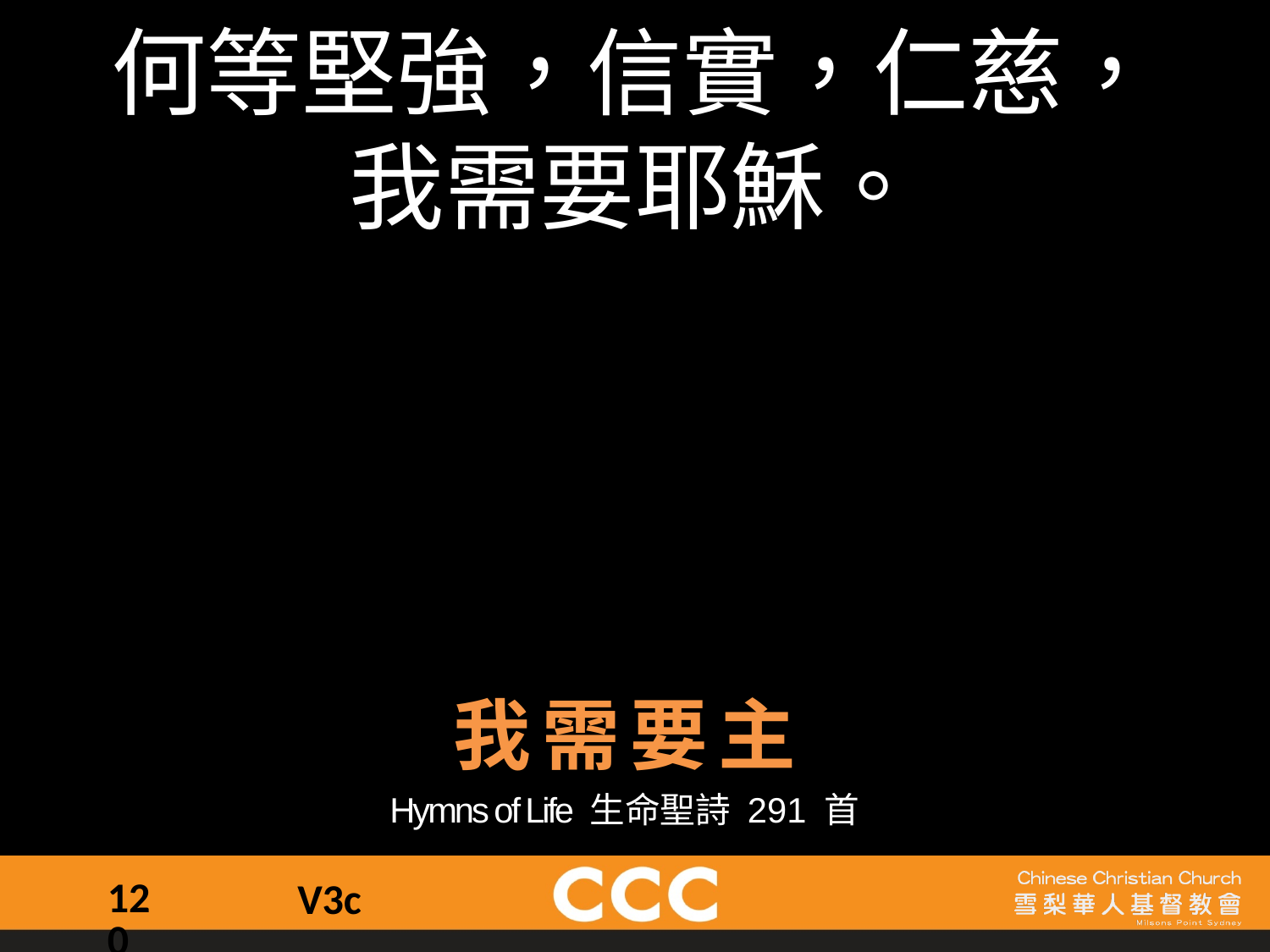

何等堅強，信實，仁慈，
我需要耶穌。
我需要主
Hymns of Life 生命聖詩 291 首
120
V3c